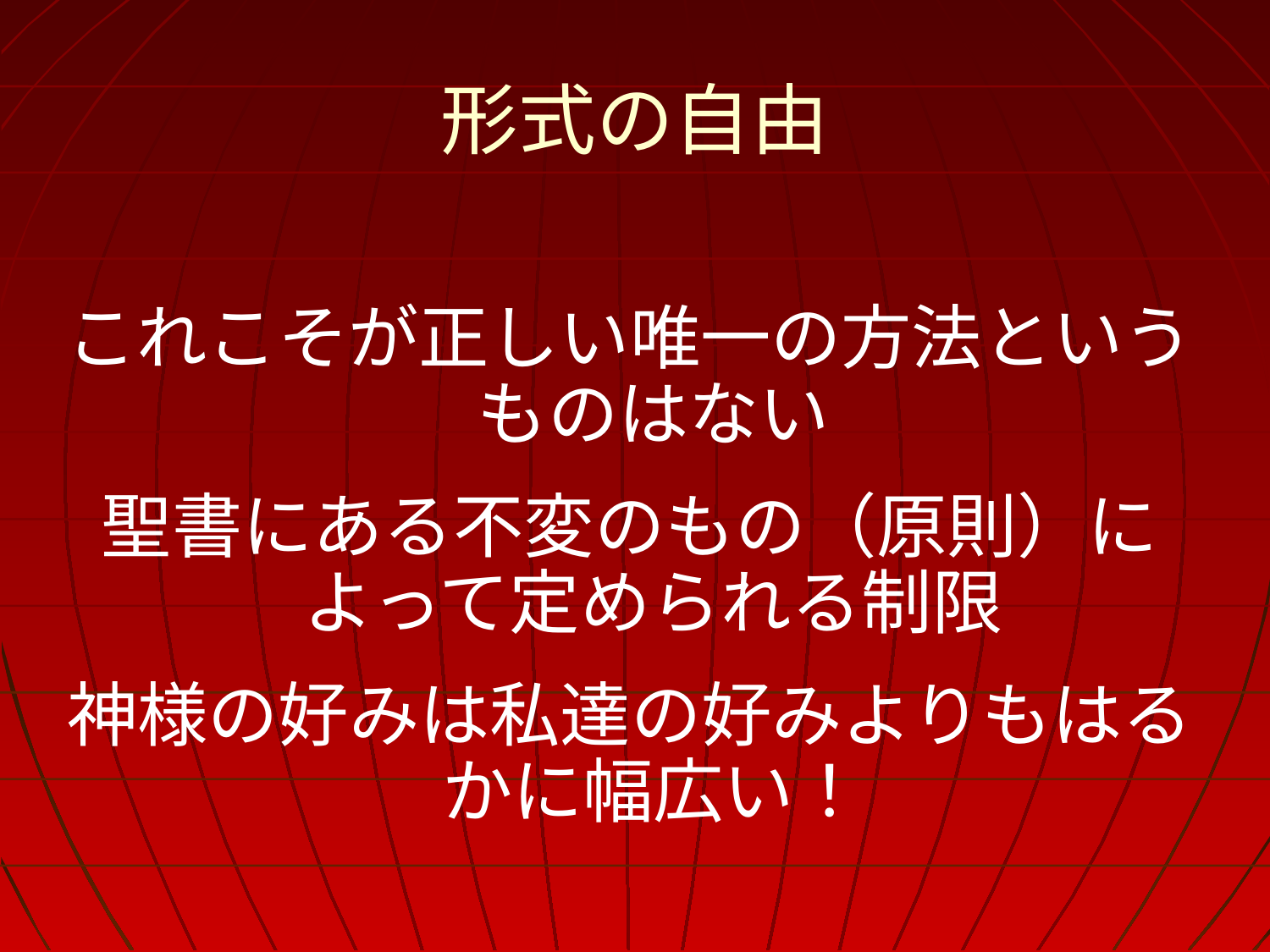

形式の自由
これこそが正しい唯一の方法というものはない

聖書にある不変のもの（原則）によって定められる制限

神様の好みは私達の好みよりもはるかに幅広い！